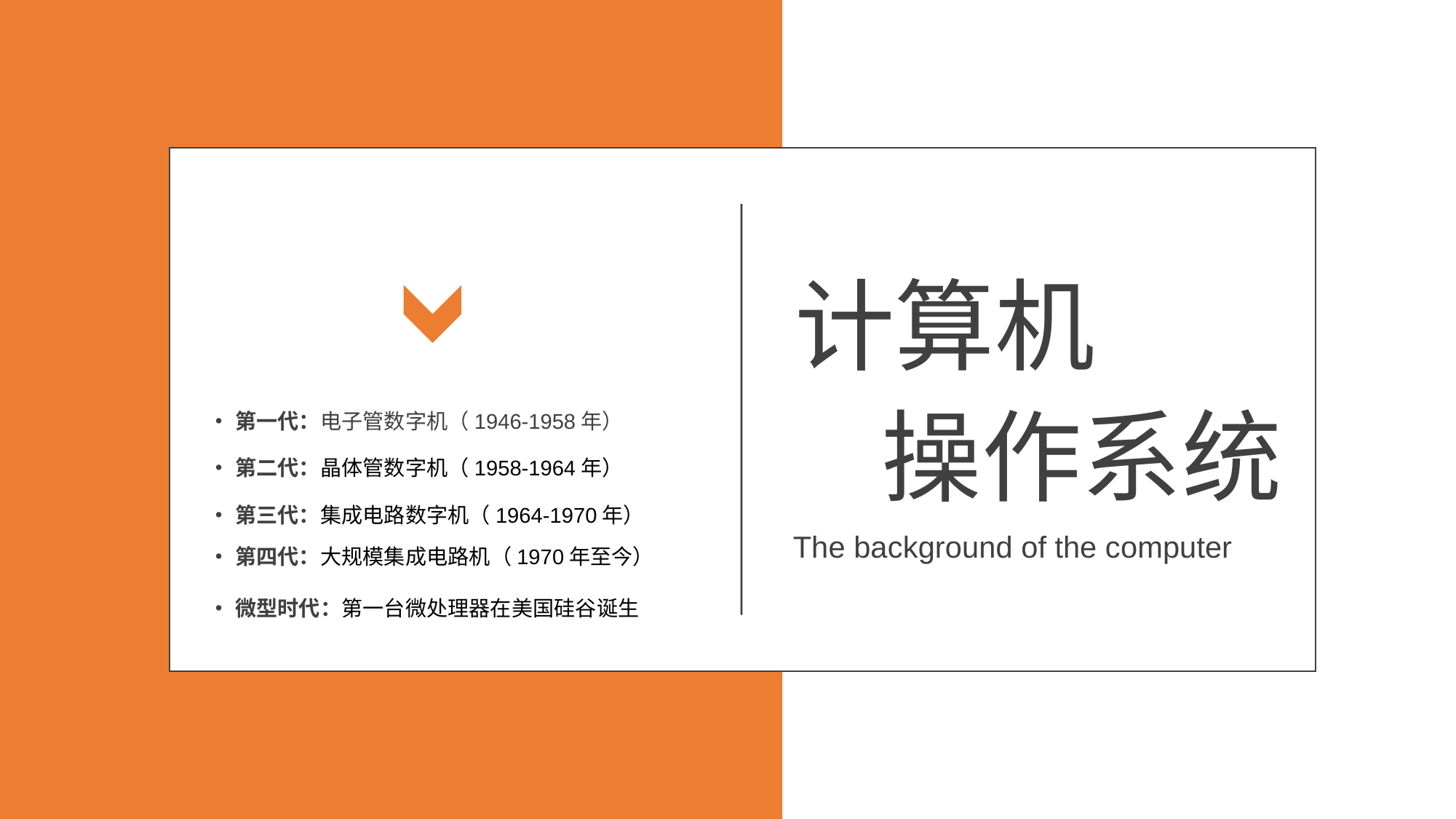

计算机

操作系统
•第一代：电子管数字机（1946-1958年）
•第二代：晶体管数字机（1958-1964年）
•第三代：集成电路数字机（1964-1970年）
The background of the computer
•第四代：大规模集成电路机（1970年至今）
•微型时代：第一台微处理器在美国硅谷诞生